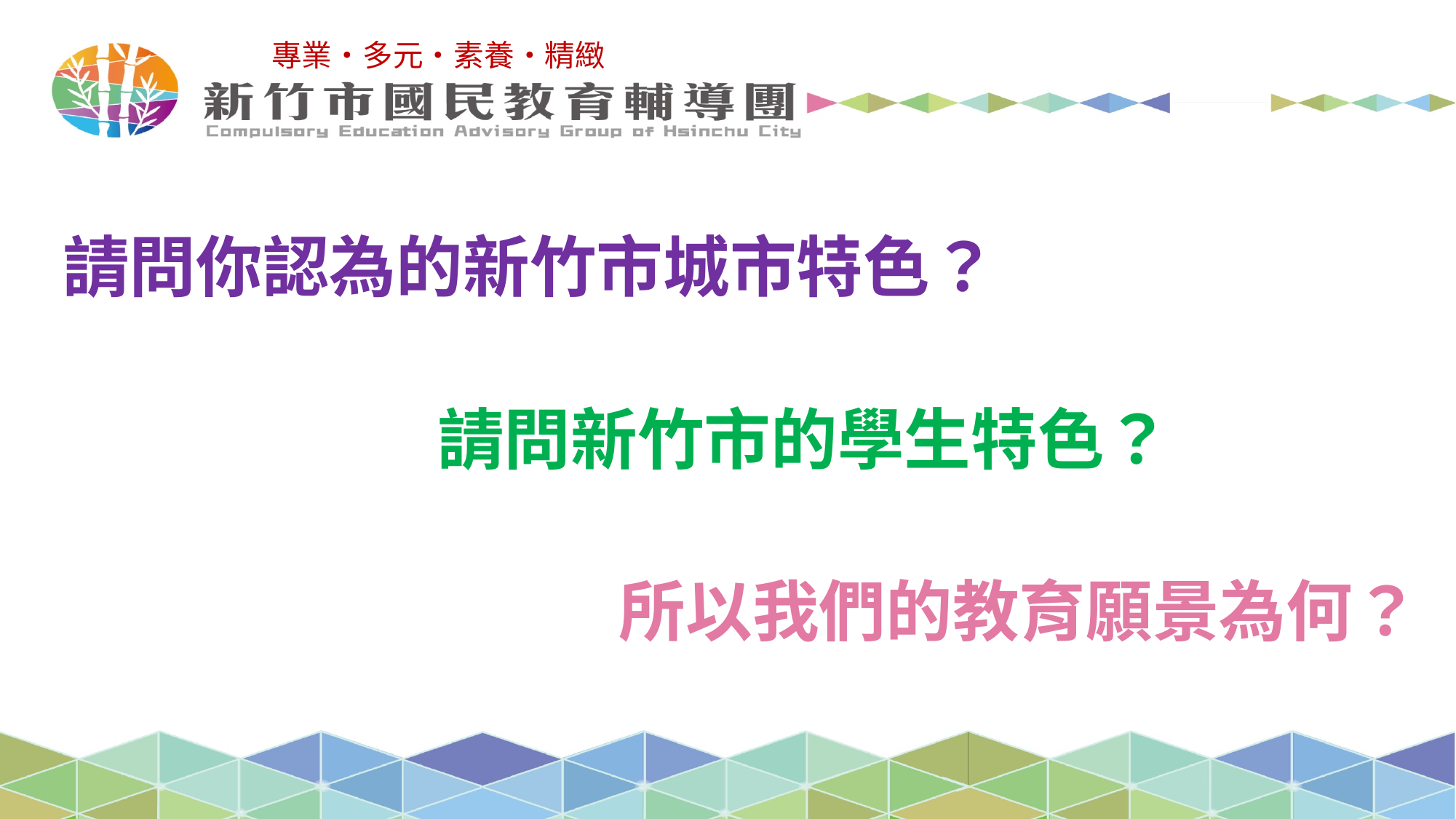

4
# 請問你認為的新竹市城市特色？
請問新竹市的學生特色？
所以我們的教育願景為何？